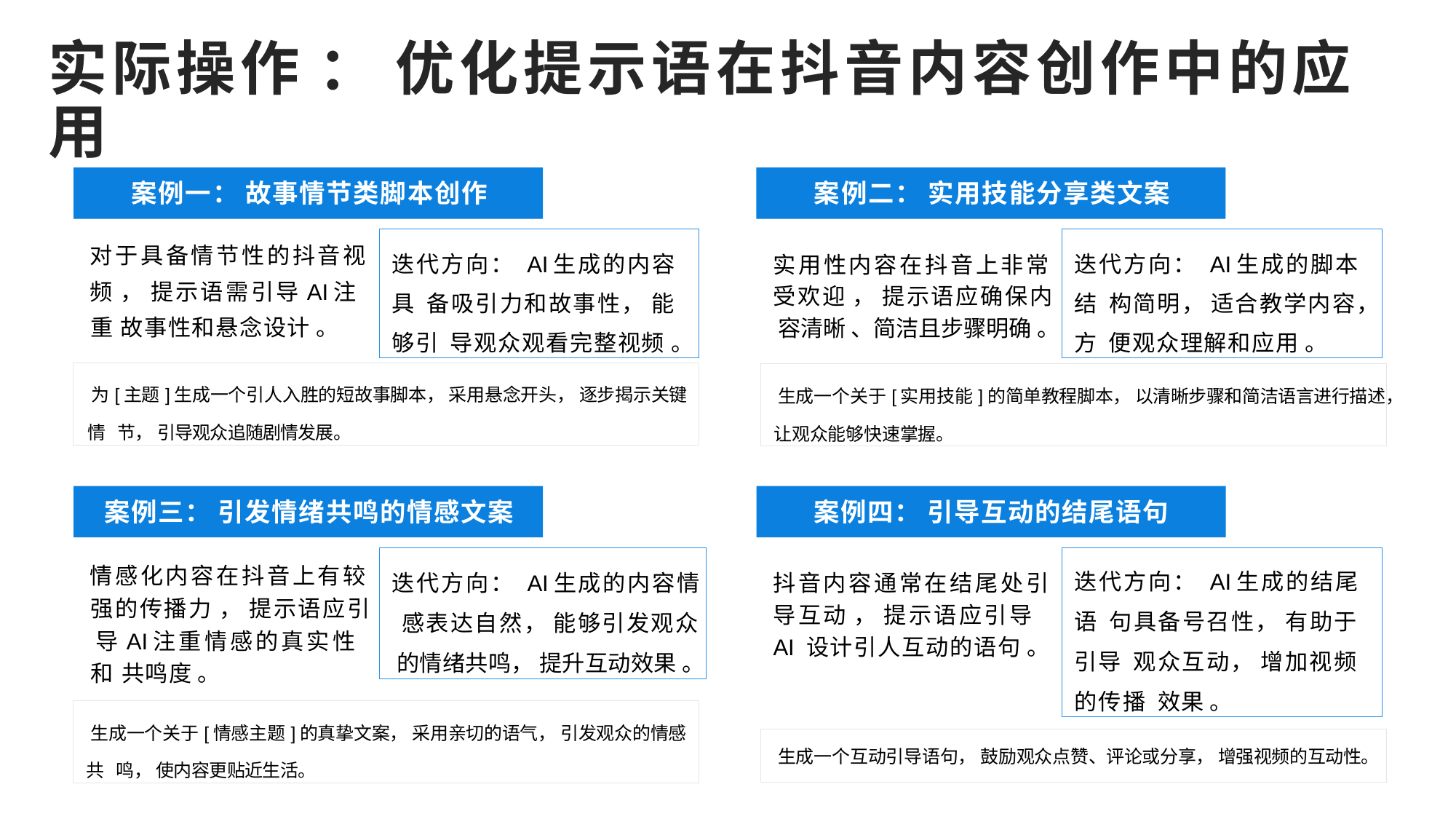

实际操作 ： 优化提示语在抖音内容创作中的应用

案例一： 故事情节类脚本创作

案例二： 实用技能分享类文案
| 迭代方向： AI生成的内容具 备吸引力和故事性， 能够引 导观众观看完整视频 。 |
| --- |
| 迭代方向： AI生成的脚本结 构简明， 适合教学内容， 方 便观众理解和应用 。 |
| --- |

对于具备情节性的抖音视
频 ， 提示语需引导AI注重 故事性和悬念设计 。

实用性内容在抖音上非常   受欢迎 ， 提示语应确保内   容清晰 、简洁且步骤明确 。
| 为[主题]生成一个引人入胜的短故事脚本， 采用悬念开头， 逐步揭示关键情 节， 引导观众追随剧情发展。 |
| --- |
| 生成一个关于[实用技能]的简单教程脚本， 以清晰步骤和简洁语言进行描述， 让观众能够快速掌握。 |
| --- |

案例三： 引发情绪共鸣的情感文案

案例四： 引导互动的结尾语句
| 迭代方向： AI生成的内容情 感表达自然， 能够引发观众 的情绪共鸣， 提升互动效果 。 |
| --- |
| 迭代方向： AI生成的结尾语 句具备号召性， 有助于引导 观众互动， 增加视频的传播 效果 。 |
| --- |

情感化内容在抖音上有较 强的传播力 ， 提示语应引 导AI注重情感的真实性和 共鸣度 。

抖音内容通常在结尾处引 导互动 ， 提示语应引导AI 设计引人互动的语句 。
| 生成一个关于[情感主题]的真挚文案， 采用亲切的语气， 引发观众的情感共 鸣， 使内容更贴近生活。 |
| --- |
| 生成一个互动引导语句， 鼓励观众点赞、评论或分享， 增强视频的互动性。 |
| --- |